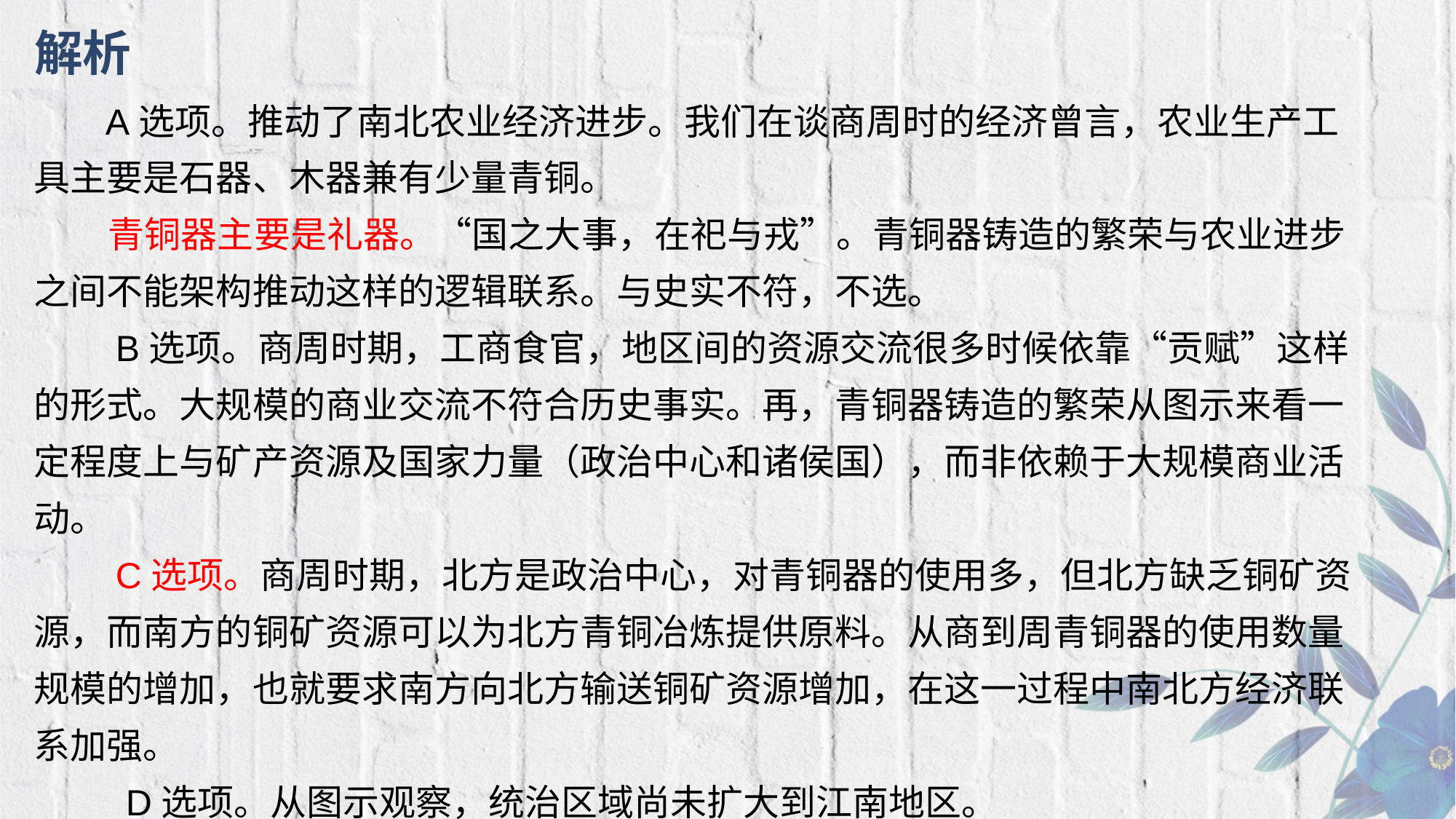

# 解析

       A选项。推动了南北农业经济进步。我们在谈商周时的经济曾言，农业生产工具主要是石器、木器兼有少量青铜。
        青铜器主要是礼器。“国之大事，在祀与戎”。青铜器铸造的繁荣与农业进步之间不能架构推动这样的逻辑联系。与史实不符，不选。
        B选项。商周时期，工商食官，地区间的资源交流很多时候依靠“贡赋”这样的形式。大规模的商业交流不符合历史事实。再，青铜器铸造的繁荣从图示来看一定程度上与矿产资源及国家力量（政治中心和诸侯国），而非依赖于大规模商业活动。
        C选项。商周时期，北方是政治中心，对青铜器的使用多，但北方缺乏铜矿资源，而南方的铜矿资源可以为北方青铜冶炼提供原料。从商到周青铜器的使用数量规模的增加，也就要求南方向北方输送铜矿资源增加，在这一过程中南北方经济联系加强。
         D选项。从图示观察，统治区域尚未扩大到江南地区。